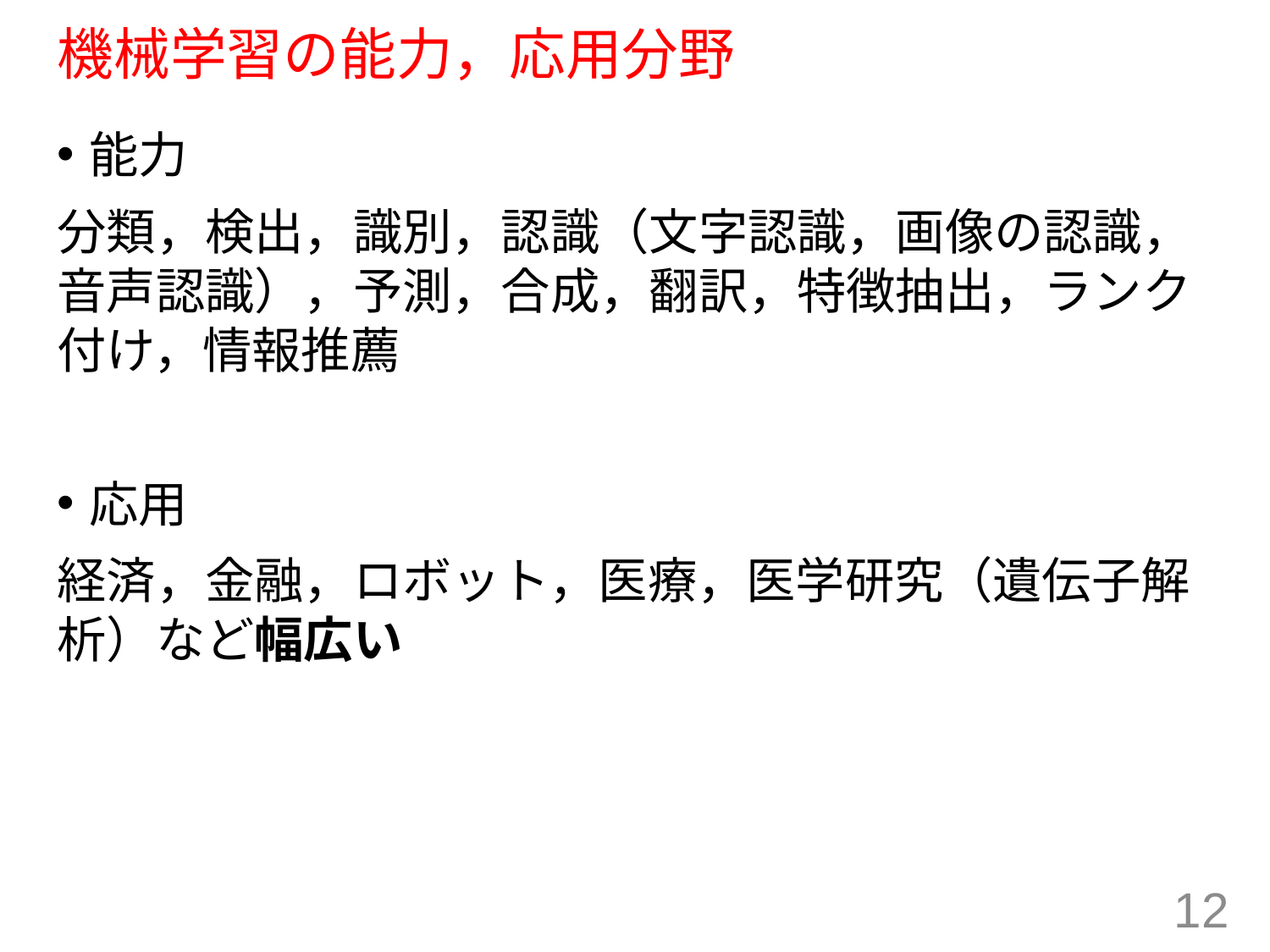

# 機械学習の能力，応用分野
能力
分類，検出，識別，認識（文字認識，画像の認識，音声認識），予測，合成，翻訳，特徴抽出，ランク付け，情報推薦

応用
経済，金融，ロボット，医療，医学研究（遺伝子解析）など幅広い
12